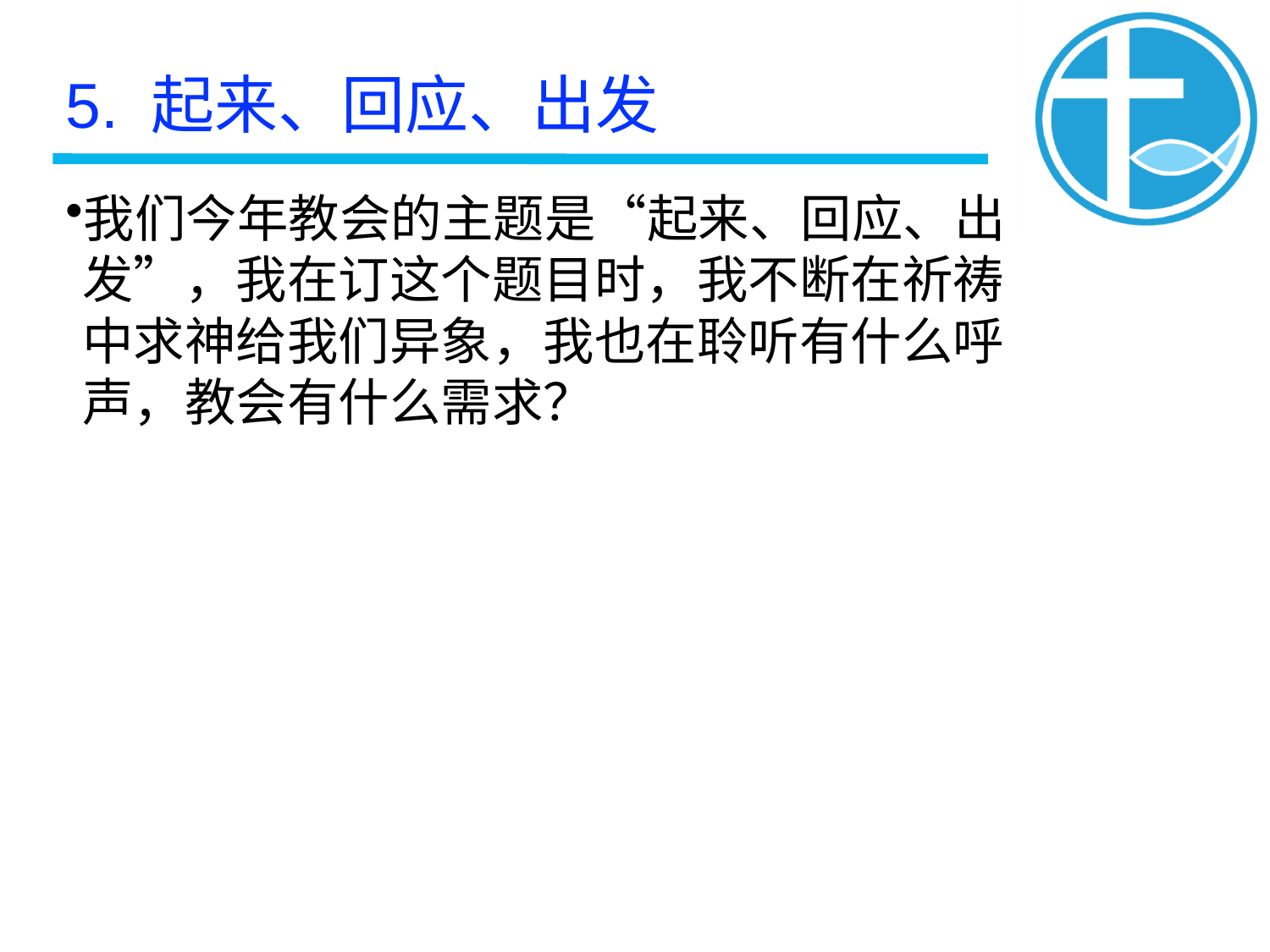

5. 起来、回应、出发
我们今年教会的主题是“起来、回应、出发”，我在订这个题目时，我不断在祈祷中求神给我们异象，我也在聆听有什么呼声，教会有什么需求？